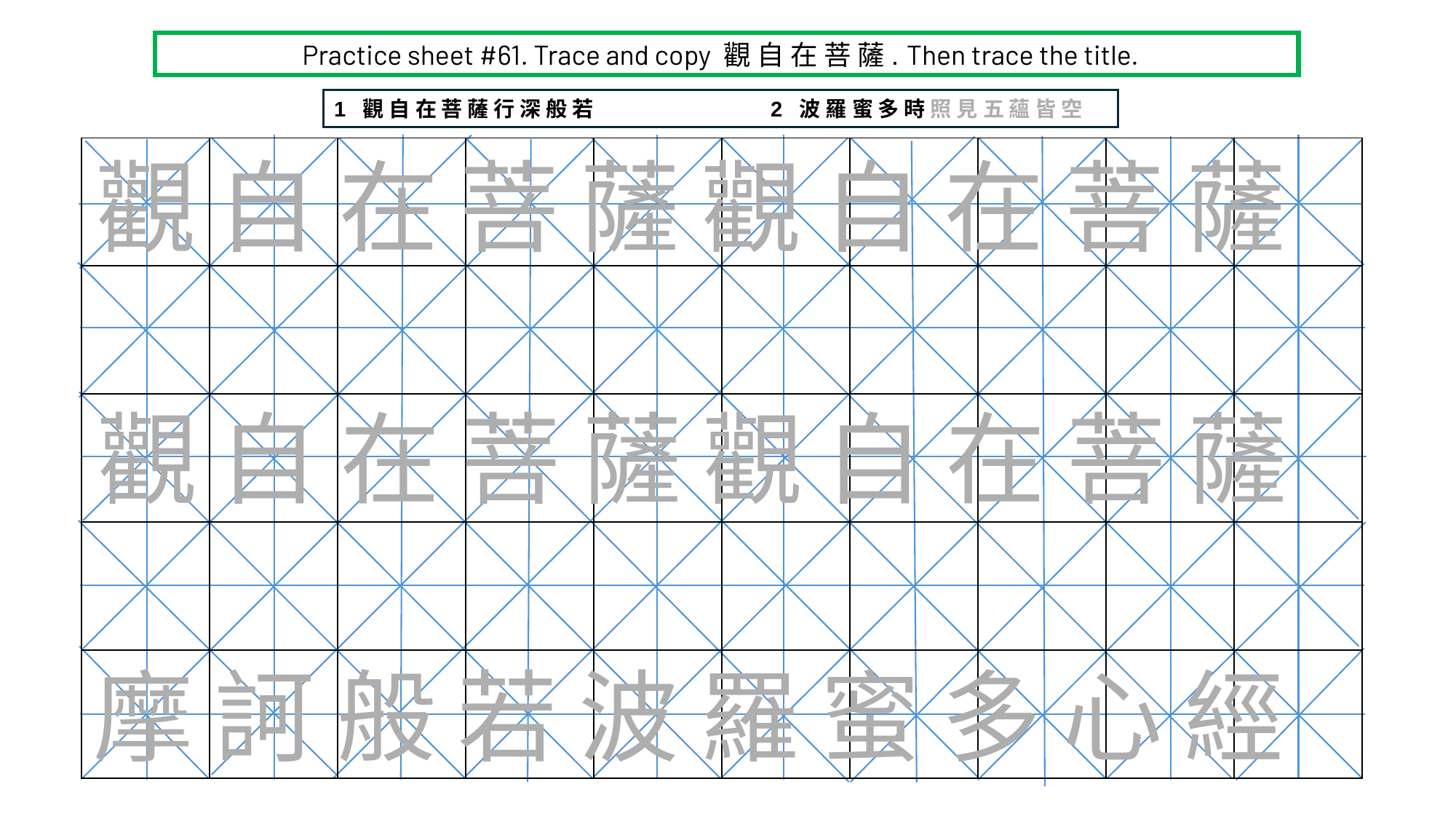

Practice sheet #61. Trace and copy 觀 自 在 菩 薩. Then trace the title.

1  觀 自 在 菩 薩 行 深 般 若  		2  波 羅 蜜 多 時 照 見 五 蘊 皆 空

|  |  |  |  |  |  |  |  |  |  |
| --- | --- | --- | --- | --- | --- | --- | --- | --- | --- |
|  |  |  |  |  |  |  |  |  |  |
|  |  |  |  |  |  |  |  |  |  |
|  |  |  |  |  |  |  |  |  |  |
|  |  |  |  |  |  |  |  |  |  |
觀 自 在 菩 薩 觀 自 在 菩 薩
觀 自 在 菩 薩 觀 自 在 菩 薩
摩 訶 般 若 波 羅 蜜 多 心 經